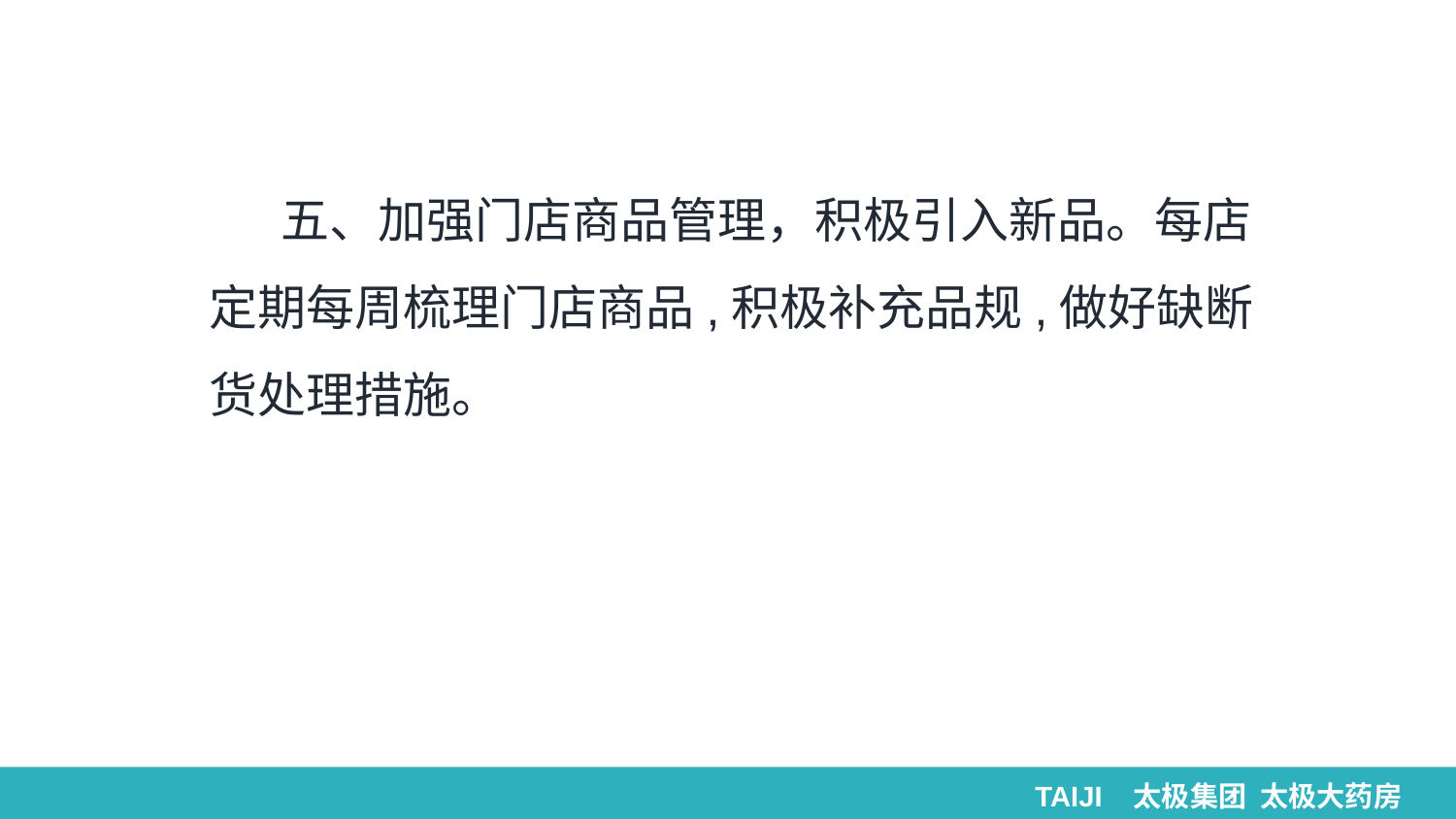

五、加强门店商品管理，积极引入新品。每店定期每周梳理门店商品,积极补充品规,做好缺断货处理措施。

TAIJI   太极集团  太极大药房